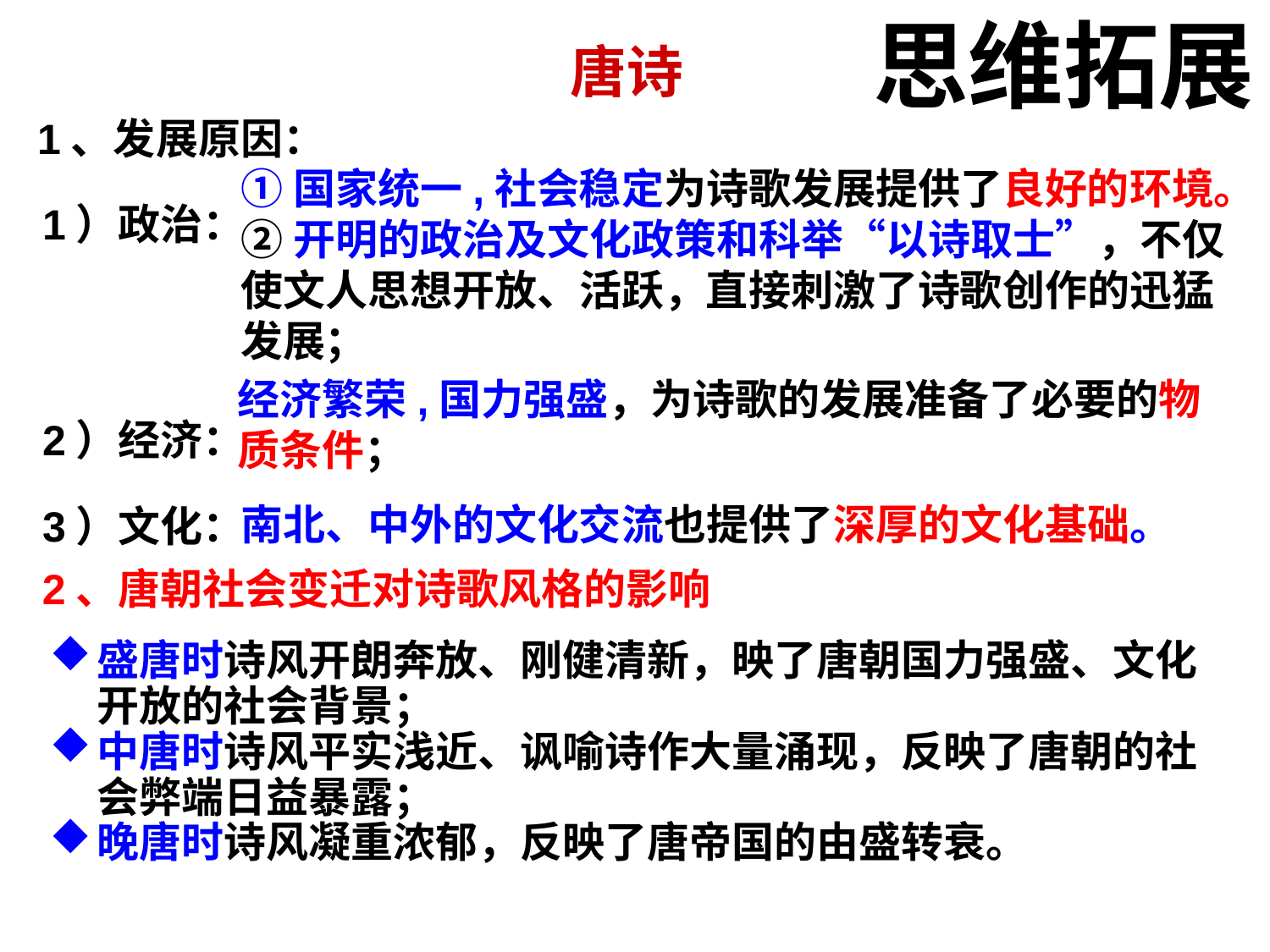

思维拓展
唐诗
1、发展原因：

1）政治：

2）经济：

3）文化：
①国家统一,社会稳定为诗歌发展提供了良好的环境。
②开明的政治及文化政策和科举“以诗取士”，不仅使文人思想开放、活跃，直接刺激了诗歌创作的迅猛发展；
经济繁荣,国力强盛，为诗歌的发展准备了必要的物质条件；
南北、中外的文化交流也提供了深厚的文化基础。
2、唐朝社会变迁对诗歌风格的影响
盛唐时诗风开朗奔放、刚健清新，映了唐朝国力强盛、文化开放的社会背景；
中唐时诗风平实浅近、讽喻诗作大量涌现，反映了唐朝的社会弊端日益暴露；
晚唐时诗风凝重浓郁，反映了唐帝国的由盛转衰。